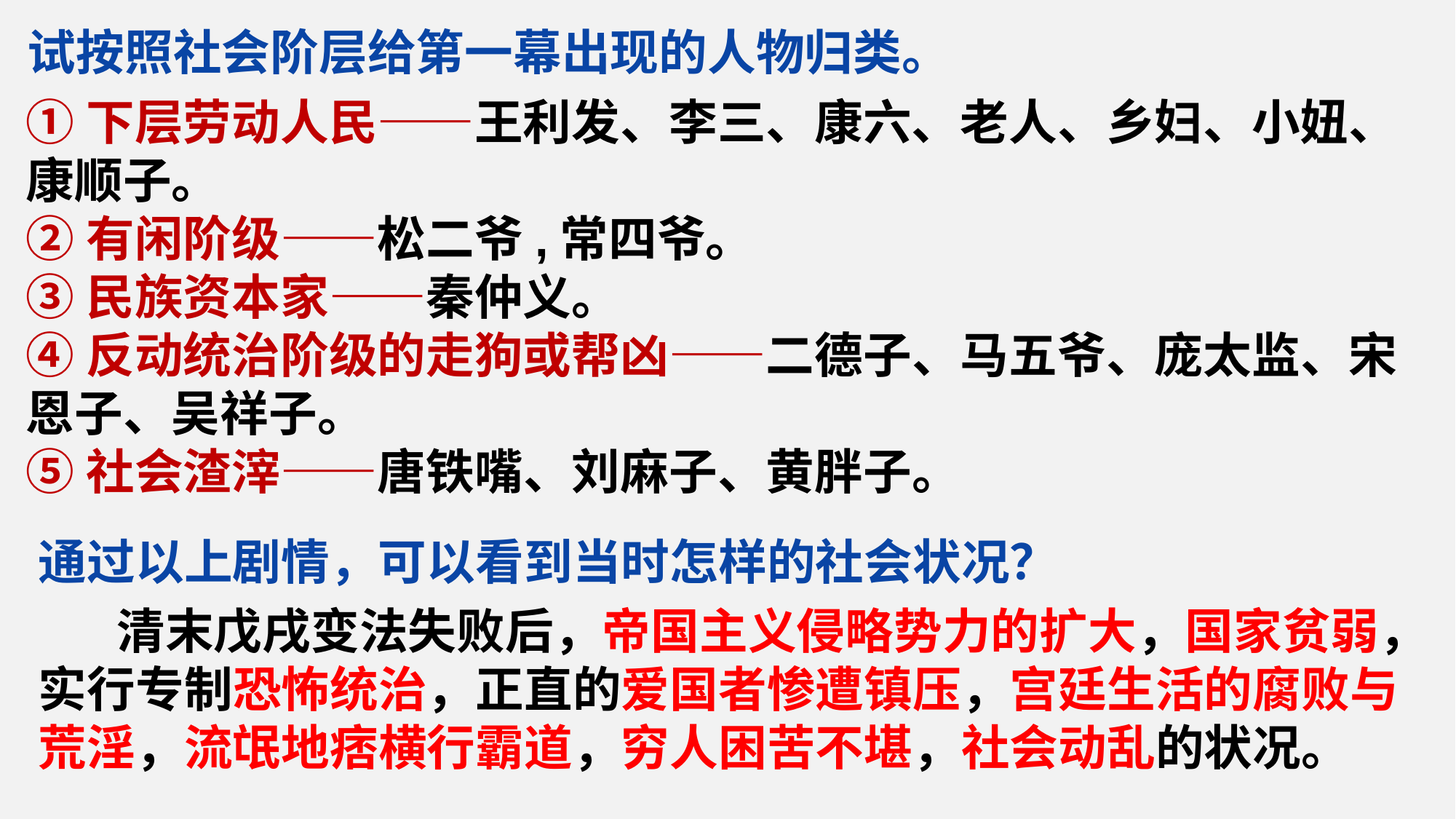

试按照社会阶层给第一幕出现的人物归类。
①下层劳动人民——王利发、李三、康六、老人、乡妇、小妞、康顺子。
②有闲阶级——松二爷,常四爷。
③民族资本家——秦仲义。
④反动统治阶级的走狗或帮凶——二德子、马五爷、庞太监、宋恩子、吴祥子。
⑤社会渣滓——唐铁嘴、刘麻子、黄胖子。
通过以上剧情，可以看到当时怎样的社会状况？
      清末戊戌变法失败后，帝国主义侵略势力的扩大，国家贫弱，实行专制恐怖统治，正直的爱国者惨遭镇压，宫廷生活的腐败与荒淫，流氓地痞横行霸道，穷人困苦不堪，社会动乱的状况。